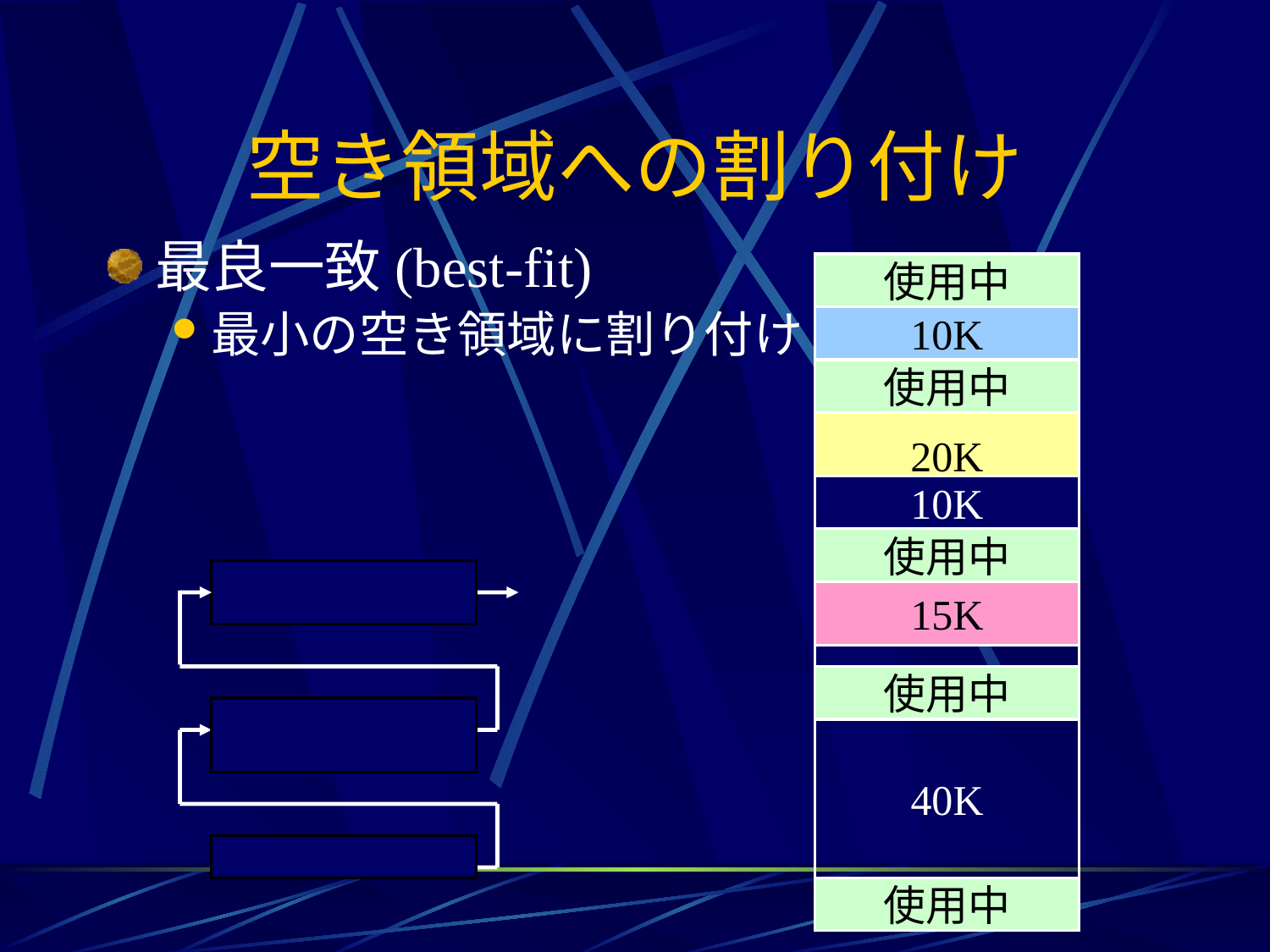

# 空き領域への割り付け
最良一致(best-fit)
最小の空き領域に割り付け

使用中
10K
10K
使用中
20K
10K
30K
使用中
15K

20K
15K

使用中
20K

40K

10K

使用中